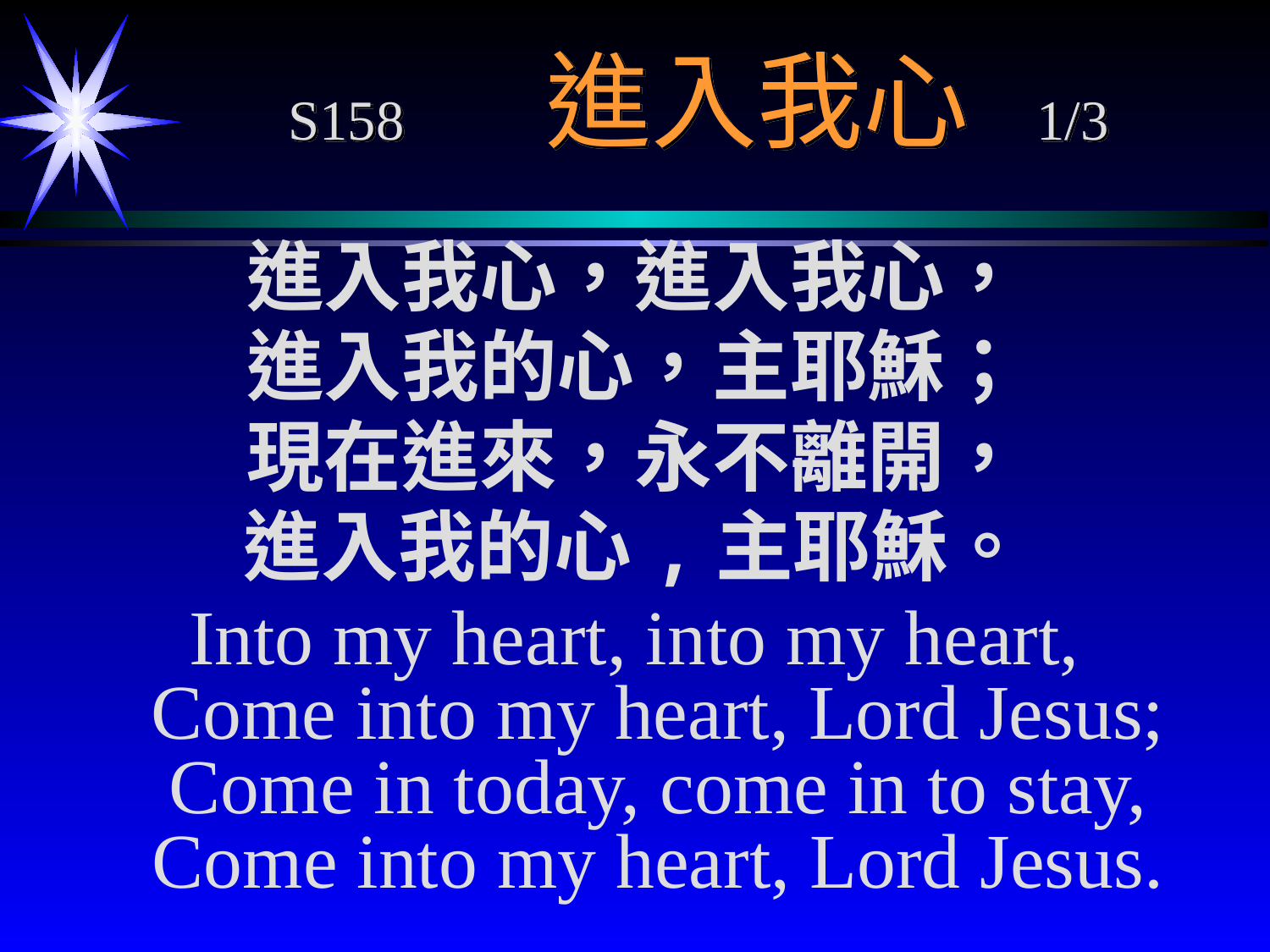

# S158         進入我心      1/3
進入我心，進入我心，
進入我的心，主耶穌；
現在進來，永不離開，
進入我的心,主耶穌。
Into my heart, into my heart,
Come into my heart, Lord Jesus;
Come in today, come in to stay,
Come into my heart, Lord Jesus.